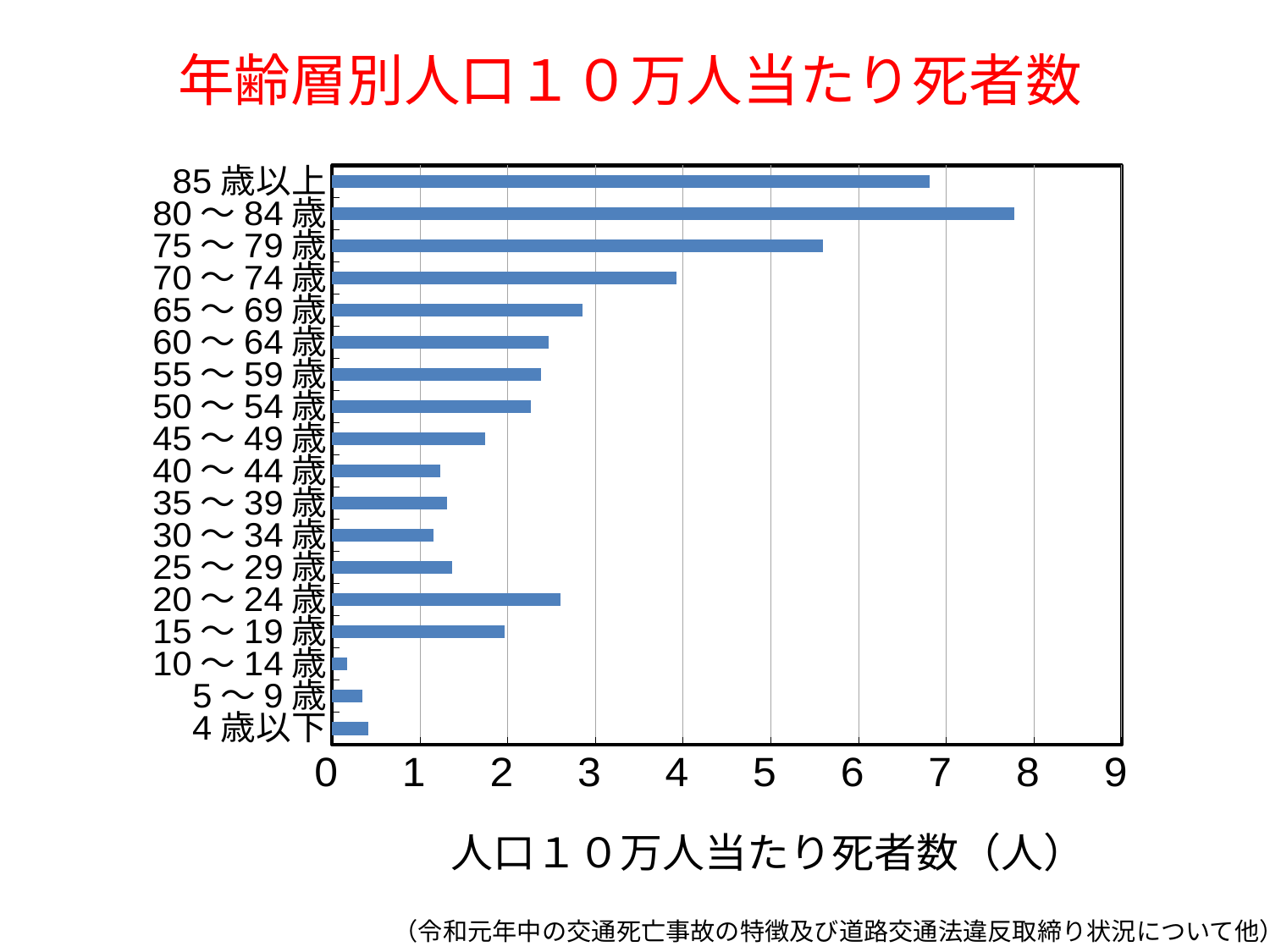

# 年齢層別人口１０万人当たり死者数

### Chart

| Category |  |
|---|---|
| 4歳以下 | 0.41339396444811904 |
| 5～9歳 | 0.34708831469340534 |
| 10～14歳 | 0.16691394658753708 |
| 15～19歳 | 1.9634394041976981 |
| 20～24歳 | 2.607046926844683 |
| 25～29歳 | 1.3659006909850553 |
| 30～34歳 | 1.1534025374855825 |
| 35～39歳 | 1.312881840634343 |
| 40～44歳 | 1.231581262370794 |
| 45～49歳 | 1.7483964411338715 |
| 50～54歳 | 2.2610360090919968 |
| 55～59歳 | 2.3787740164684354 |
| 60～64歳 | 2.463119072708114 |
| 65～69歳 | 2.850128095644748 |
| 70～74歳 | 3.9222829386763816 |
| 75～79歳 | 5.596422904947353 |
| 80～84歳 | 7.778608825729244 |
| 85歳以上 | 6.811797752808989 |
（令和元年中の交通死亡事故の特徴及び道路交通法違反取締り状況について他）